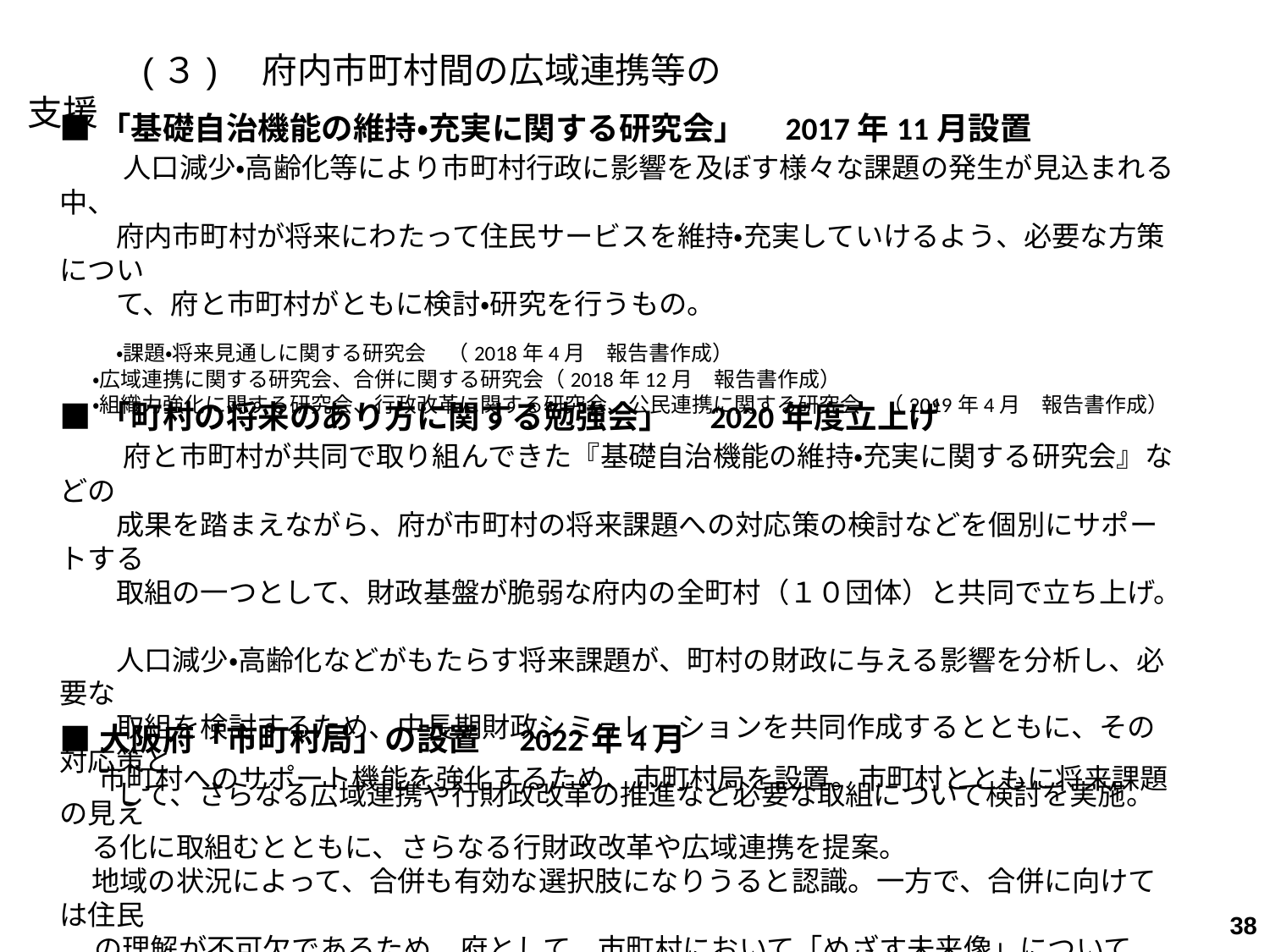

(３)　府内市町村間の広域連携等の支援
■「基礎自治機能の維持・充実に関する研究会」　2017年11月設置
　　人口減少・高齢化等により市町村行政に影響を及ぼす様々な課題の発生が見込まれる中、
　　府内市町村が将来にわたって住民サービスを維持・充実していけるよう、必要な方策につい
　　て、府と市町村がともに検討・研究を行うもの。

　　・課題・将来見通しに関する研究会　（2018年4月　報告書作成）
      ・広域連携に関する研究会、合併に関する研究会（2018年12月　報告書作成）
      ・組織力強化に関する研究会、行政改革に関する研究会、公民連携に関する研究会　（2019年4月　報告書作成）
■「町村の将来のあり方に関する勉強会」　2020年度立上げ
　　府と市町村が共同で取り組んできた『基礎自治機能の維持・充実に関する研究会』などの
　　成果を踏まえながら、府が市町村の将来課題への対応策の検討などを個別にサポートする
　　取組の一つとして、財政基盤が脆弱な府内の全町村（１０団体）と共同で立ち上げ。

　　人口減少・高齢化などがもたらす将来課題が、町村の財政に与える影響を分析し、必要な
　　取組を検討するため、中長期財政シミュレーションを共同作成するとともに、その対応策と
　　して、さらなる広域連携や行財政改革の推進など必要な取組について検討を実施。
■大阪府「市町村局」の設置　2022年4月
　 市町村へのサポート機能を強化するため、市町村局を設置。市町村とともに将来課題の見え
    る化に取組むとともに、さらなる行財政改革や広域連携を提案。
    地域の状況によって、合併も有効な選択肢になりうると認識。一方で、合併に向けては住民
　 の理解が不可欠であるため、府として、市町村において「めざす未来像」についてオープンな
    議論が活発に行われるよう取り組む。
38